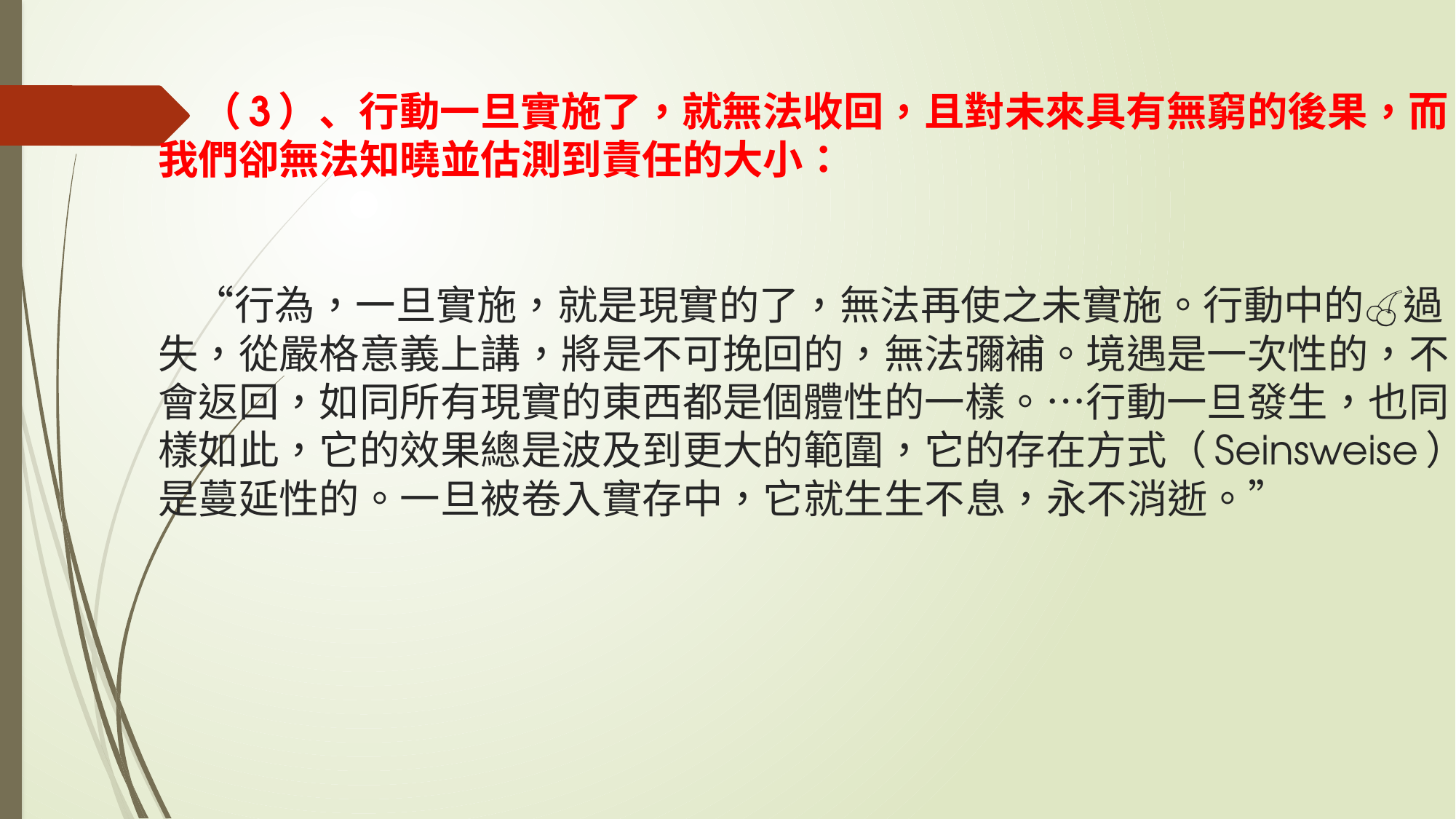

# （3）、行動一旦實施了，就無法收回，且對未來具有無窮的後果，而我們卻無法知曉並估測到責任的大小：   “行為，一旦實施，就是現實的了，無法再使之未實施。行動中的🍒過失，從嚴格意義上講，將是不可挽回的，無法彌補。境遇是一次性的，不會返回，如同所有現實的東西都是個體性的一樣。…行動一旦發生，也同樣如此，它的效果總是波及到更大的範圍，它的存在方式（Seinsweise）是蔓延性的。一旦被卷入實存中，它就生生不息，永不消逝。”